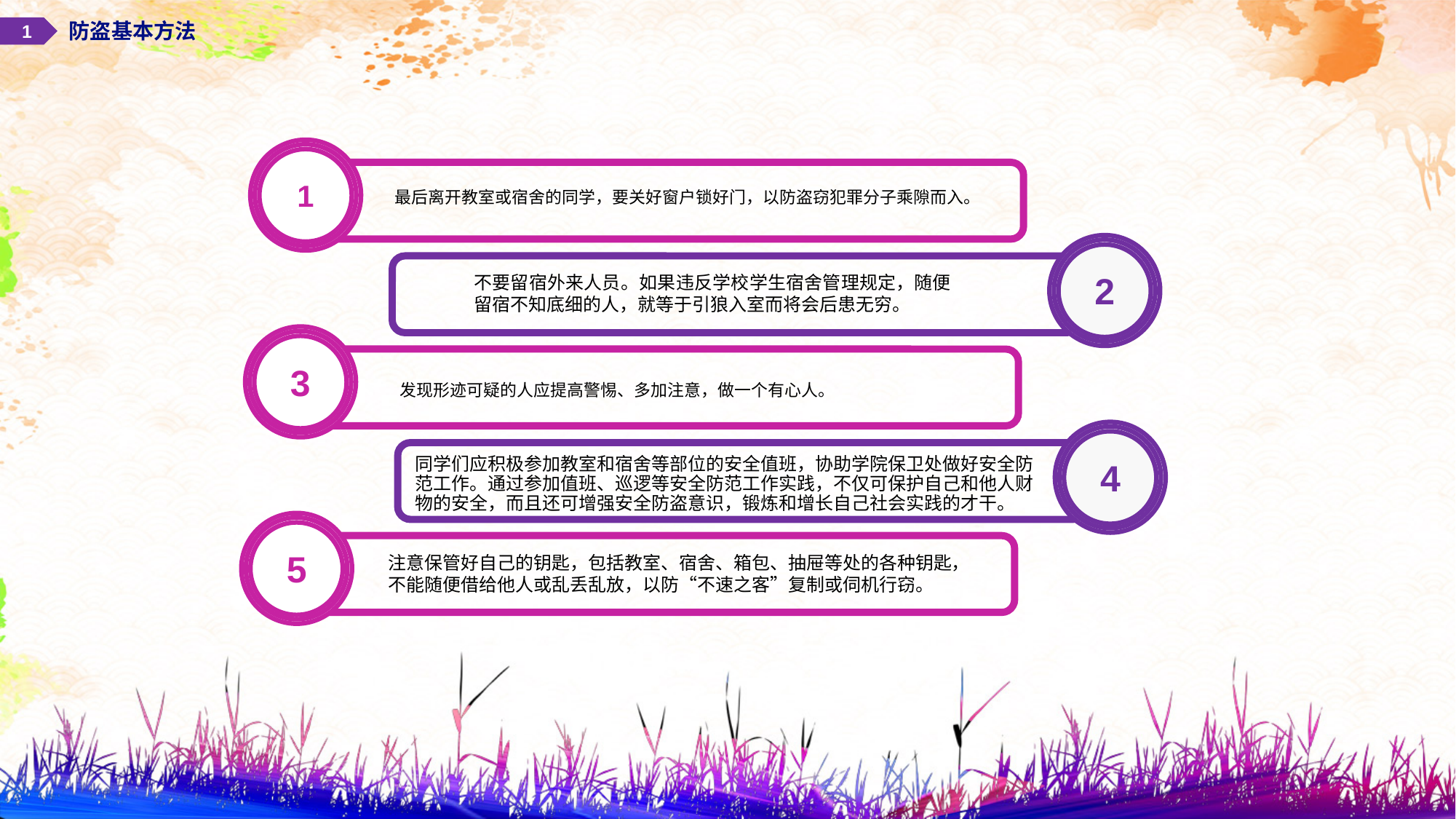

防盗基本方法
1

1

最后离开教室或宿舍的同学，要关好窗户锁好门，以防盗窃犯罪分子乘隙而入。
2

不要留宿外来人员。如果违反学校学生宿舍管理规定，随便留宿不知底细的人，就等于引狼入室而将会后患无穷。

3

发现形迹可疑的人应提高警惕、多加注意，做一个有心人。
4

同学们应积极参加教室和宿舍等部位的安全值班，协助学院保卫处做好安全防范工作。通过参加值班、巡逻等安全防范工作实践，不仅可保护自己和他人财物的安全，而且还可增强安全防盗意识，锻炼和增长自己社会实践的才干。

5

注意保管好自己的钥匙，包括教室、宿舍、箱包、抽屉等处的各种钥匙，不能随便借给他人或乱丢乱放，以防“不速之客”复制或伺机行窃。